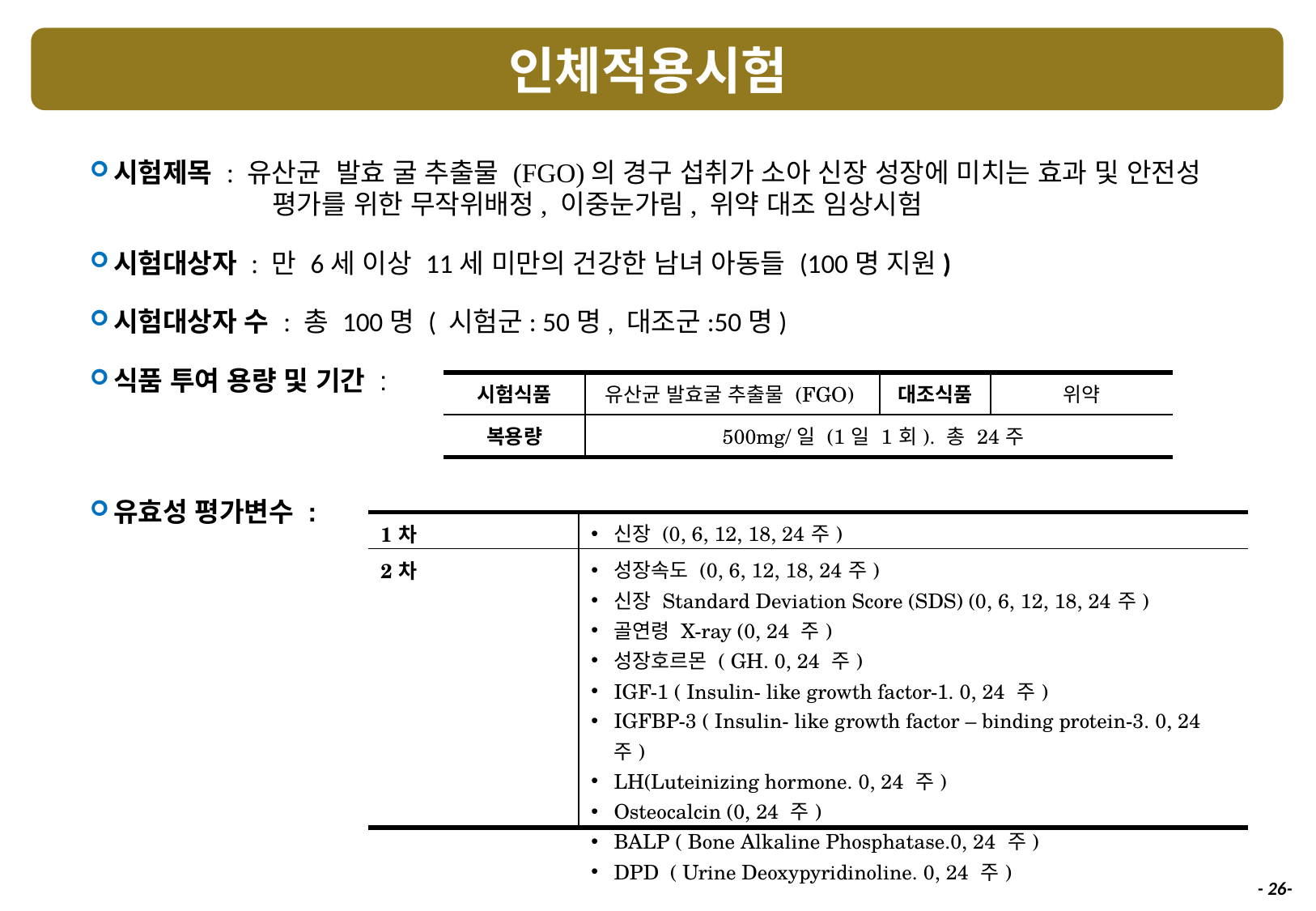

# 인체적용시험
시험제목 : 유산균  발효 굴 추출물 (FGO)의 경구 섭취가 소아 신장 성장에 미치는 효과 및 안전성 	     평가를 위한 무작위배정, 이중눈가림, 위약 대조 임상시험

시험대상자 : 만 6세 이상 11세 미만의 건강한 남녀 아동들 (100명 지원)

시험대상자 수 : 총 100명 ( 시험군: 50명, 대조군:50명)

식품 투여 용량 및 기간 :

유효성 평가변수 :

| 시험식품 | 유산균 발효굴 추출물 (FGO) | 대조식품 | 위약 |
| --- | --- | --- | --- |
| 복용량 | 500mg/일 (1일 1회). 총 24주 |  |  |
| 1차 | 신장 (0, 6, 12, 18, 24주) |
| --- | --- |
| 2차 | 성장속도 (0, 6, 12, 18, 24주) 신장 Standard Deviation Score (SDS) (0, 6, 12, 18, 24주) 골연령 X-ray (0, 24 주) 성장호르몬 ( GH. 0, 24 주) IGF-1 ( Insulin- like growth factor-1. 0, 24 주) IGFBP-3 ( Insulin- like growth factor – binding protein-3. 0, 24 주) LH(Luteinizing hormone. 0, 24 주) Osteocalcin (0, 24 주) BALP ( Bone Alkaline Phosphatase.0, 24 주) DPD ( Urine Deoxypyridinoline. 0, 24 주) |
- 26-